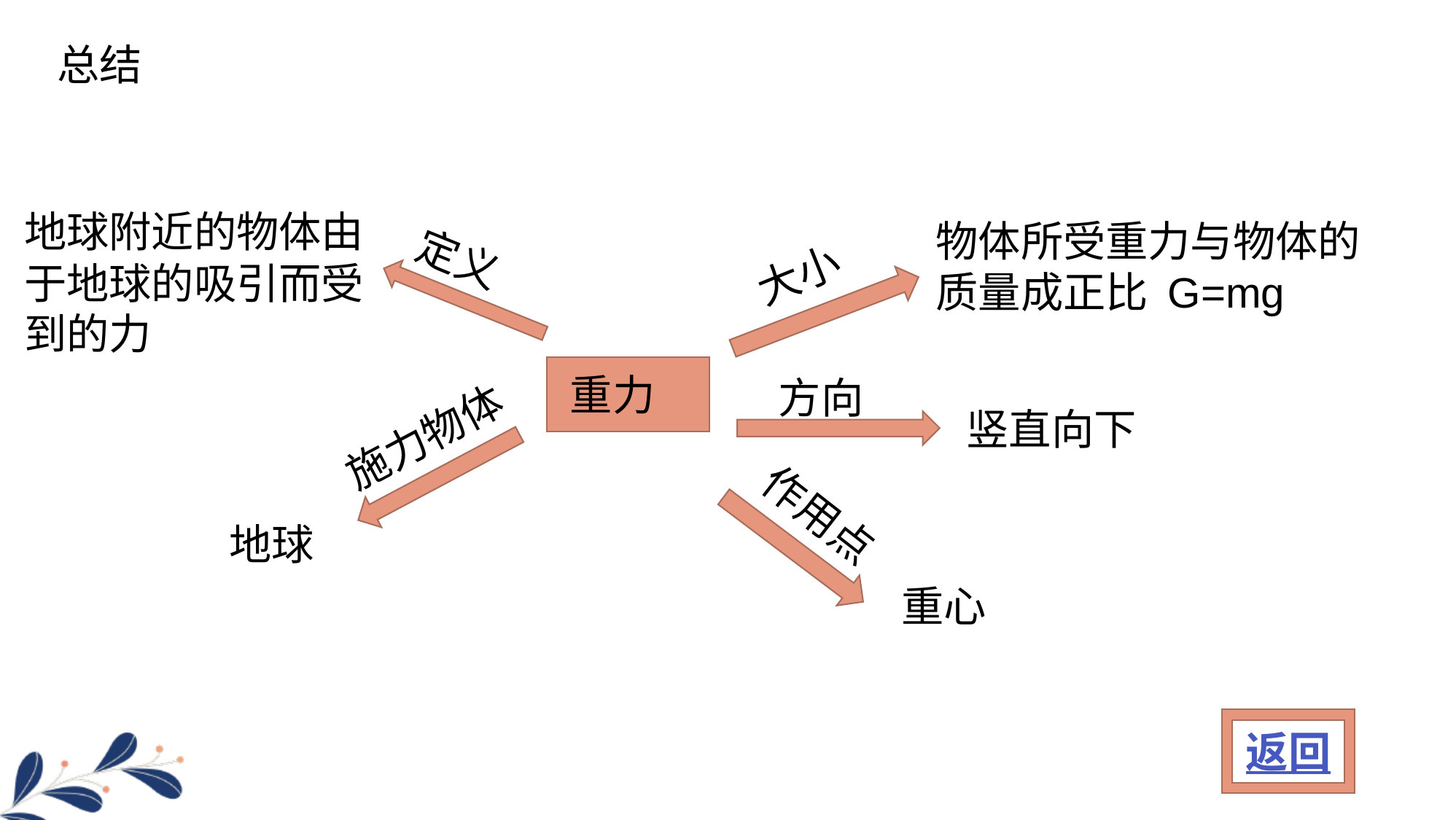

总结
地球附近的物体由于地球的吸引而受到的力
物体所受重力与物体的质量成正比 G=mg
定义

大小

重力
方向

竖直向下
施力物体

作用点

地球
重心

返回